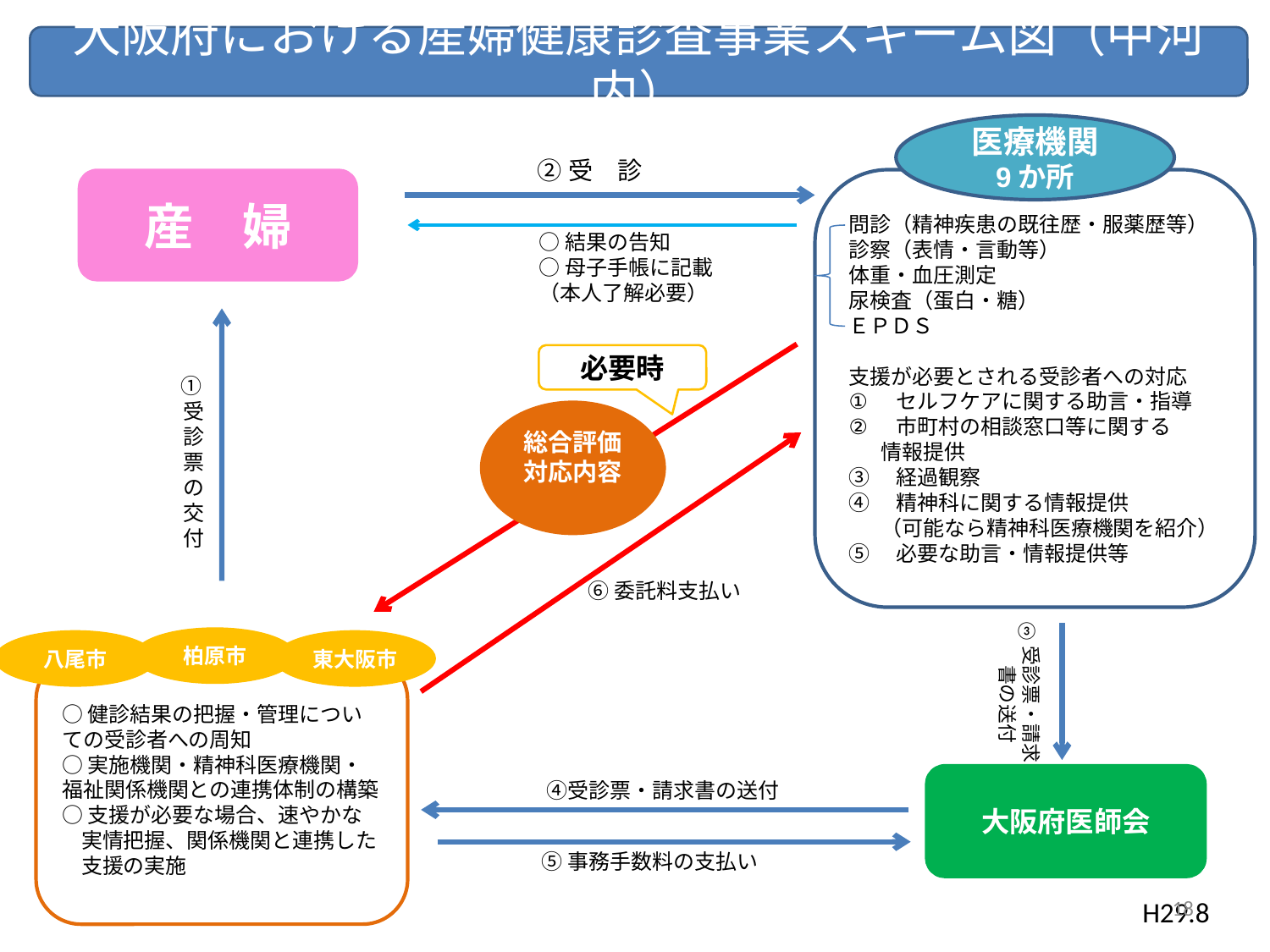

大阪府における産婦健康診査事業スキーム図（中河内）
医療機関
9か所
産　婦
問診（精神疾患の既往歴・服薬歴等）
診察（表情・言動等）
体重・血圧測定
尿検査（蛋白・糖）
ＥＰＤＳ

支援が必要とされる受診者への対応
セルフケアに関する助言・指導
市町村の相談窓口等に関する
情報提供
③　経過観察
④　精神科に関する情報提供
（可能なら精神科医療機関を紹介）
⑤　必要な助言・情報提供等
○結果の告知
○母子手帳に記載
（本人了解必要）
総合評価
対応内容

東大阪市
○健診結果の把握・管理についての受診者への周知
○実施機関・精神科医療機関・福祉関係機関との連携体制の構築
○支援が必要な場合、速やかな実情把握、関係機関と連携した支援の実施
大阪府医師会
②受　診

①受診票の交付
必要時
⑥委託料支払い

③
柏原市
八尾市
受診票・請求書の送付
　④受診票・請求書の送付
⑤事務手数料の支払い
18
H29.8